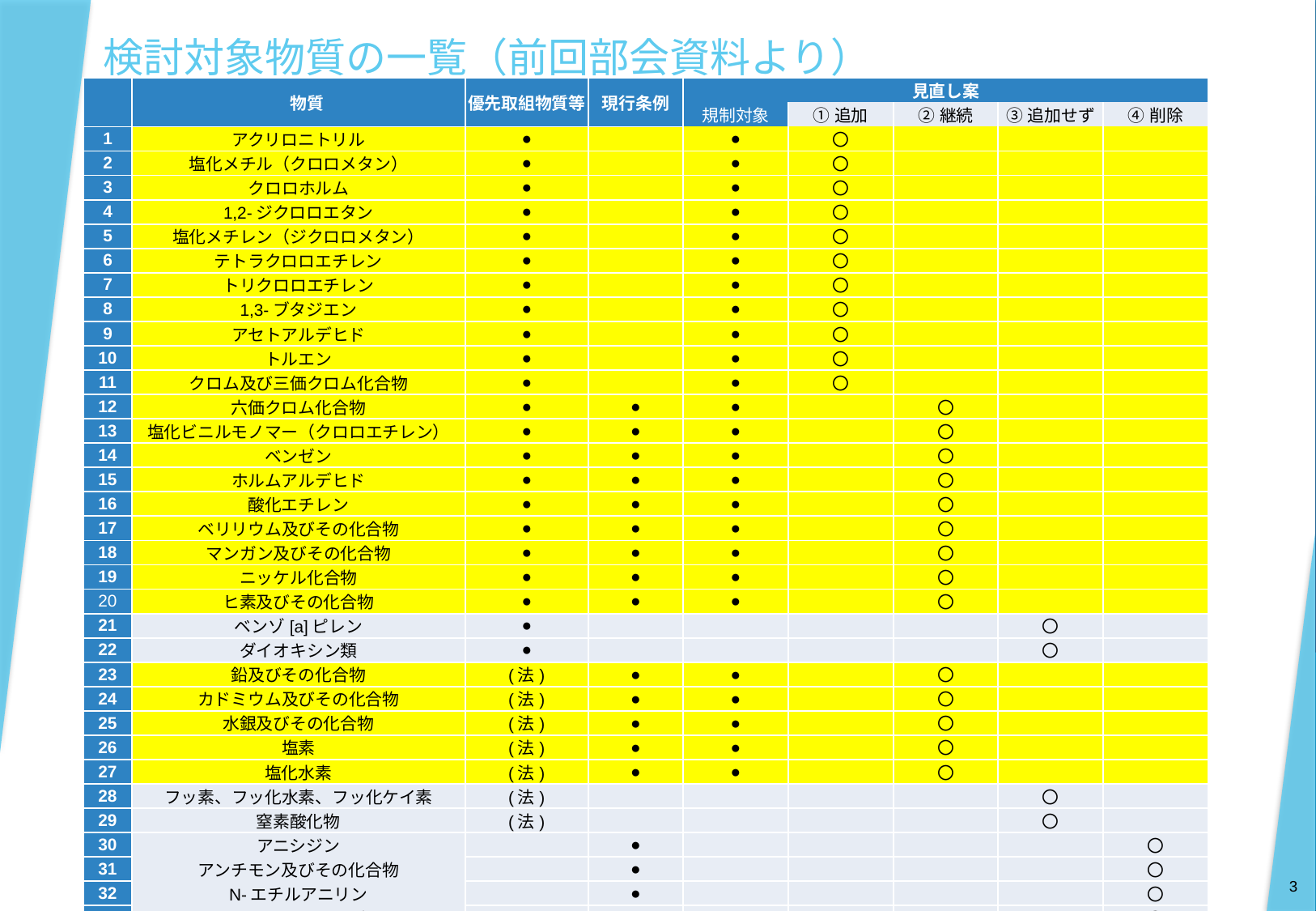

検討対象物質の一覧（前回部会資料より）
|  | 物質 | 優先取組物質等 | 現行条例 | 見直し案 |  |  |  |  |
| --- | --- | --- | --- | --- | --- | --- | --- | --- |
|  |  |  |  | 規制対象 | ①追加 | ②継続 | ③追加せず | ④削除 |
| 1 | アクリロニトリル | ● |  | ● | 〇 |  |  |  |
| 2 | 塩化メチル（クロロメタン） | ● |  | ● | 〇 |  |  |  |
| 3 | クロロホルム | ● |  | ● | 〇 |  |  |  |
| 4 | 1,2-ジクロロエタン | ● |  | ● | 〇 |  |  |  |
| 5 | 塩化メチレン（ジクロロメタン） | ● |  | ● | 〇 |  |  |  |
| 6 | テトラクロロエチレン | ● |  | ● | 〇 |  |  |  |
| 7 | トリクロロエチレン | ● |  | ● | 〇 |  |  |  |
| 8 | 1,3-ブタジエン | ● |  | ● | 〇 |  |  |  |
| 9 | アセトアルデヒド | ● |  | ● | 〇 |  |  |  |
| 10 | トルエン | ● |  | ● | 〇 |  |  |  |
| 11 | クロム及び三価クロム化合物 | ● |  | ● | 〇 |  |  |  |
| 12 | 六価クロム化合物 | ● | ● | ● |  | 〇 |  |  |
| 13 | 塩化ビニルモノマー（クロロエチレン） | ● | ● | ● |  | 〇 |  |  |
| 14 | ベンゼン | ● | ● | ● |  | 〇 |  |  |
| 15 | ホルムアルデヒド | ● | ● | ● |  | 〇 |  |  |
| 16 | 酸化エチレン | ● | ● | ● |  | 〇 |  |  |
| 17 | ベリリウム及びその化合物 | ● | ● | ● |  | 〇 |  |  |
| 18 | マンガン及びその化合物 | ● | ● | ● |  | 〇 |  |  |
| 19 | ニッケル化合物 | ● | ● | ● |  | 〇 |  |  |
| 20 | ヒ素及びその化合物 | ● | ● | ● |  | 〇 |  |  |
| 21 | ベンゾ[a]ピレン | ● |  |  |  |  | 〇 |  |
| 22 | ダイオキシン類 | ● |  |  |  |  | 〇 |  |
| 23 | 鉛及びその化合物 | (法) | ● | ● |  | 〇 |  |  |
| 24 | カドミウム及びその化合物 | (法) | ● | ● |  | 〇 |  |  |
| 25 | 水銀及びその化合物 | (法) | ● | ● |  | 〇 |  |  |
| 26 | 塩素 | (法) | ● | ● |  | 〇 |  |  |
| 27 | 塩化水素 | (法) | ● | ● |  | 〇 |  |  |
| 28 | フッ素、フッ化水素、フッ化ケイ素 | (法) |  |  |  |  | 〇 |  |
| 29 | 窒素酸化物 | (法) |  |  |  |  | 〇 |  |
| 30 | アニシジン アンチモン及びその化合物 N-エチルアニリン クロロニトロベンゼン 臭素 銅及びその化合物 バナジウム及びその化合物 ホスゲン N-メチルアニリン |  | ● |  |  |  |  | 〇 |
| 31 |  |  | ● |  |  |  |  | 〇 |
| 32 |  |  | ● |  |  |  |  | 〇 |
| 33 |  |  | ● |  |  |  |  | 〇 |
| 34 |  |  | ● |  |  |  |  | 〇 |
| 35 |  |  | ● |  |  |  |  | 〇 |
| 36 |  |  | ● |  |  |  |  | 〇 |
| 37 |  |  | ● |  |  |  |  | 〇 |
| 38 |  |  | ● |  |  |  |  | 〇 |
|  | 合計 | 22（その他法７） | 23 | ２５ | 11 | 14 | 4 | 9 |

3